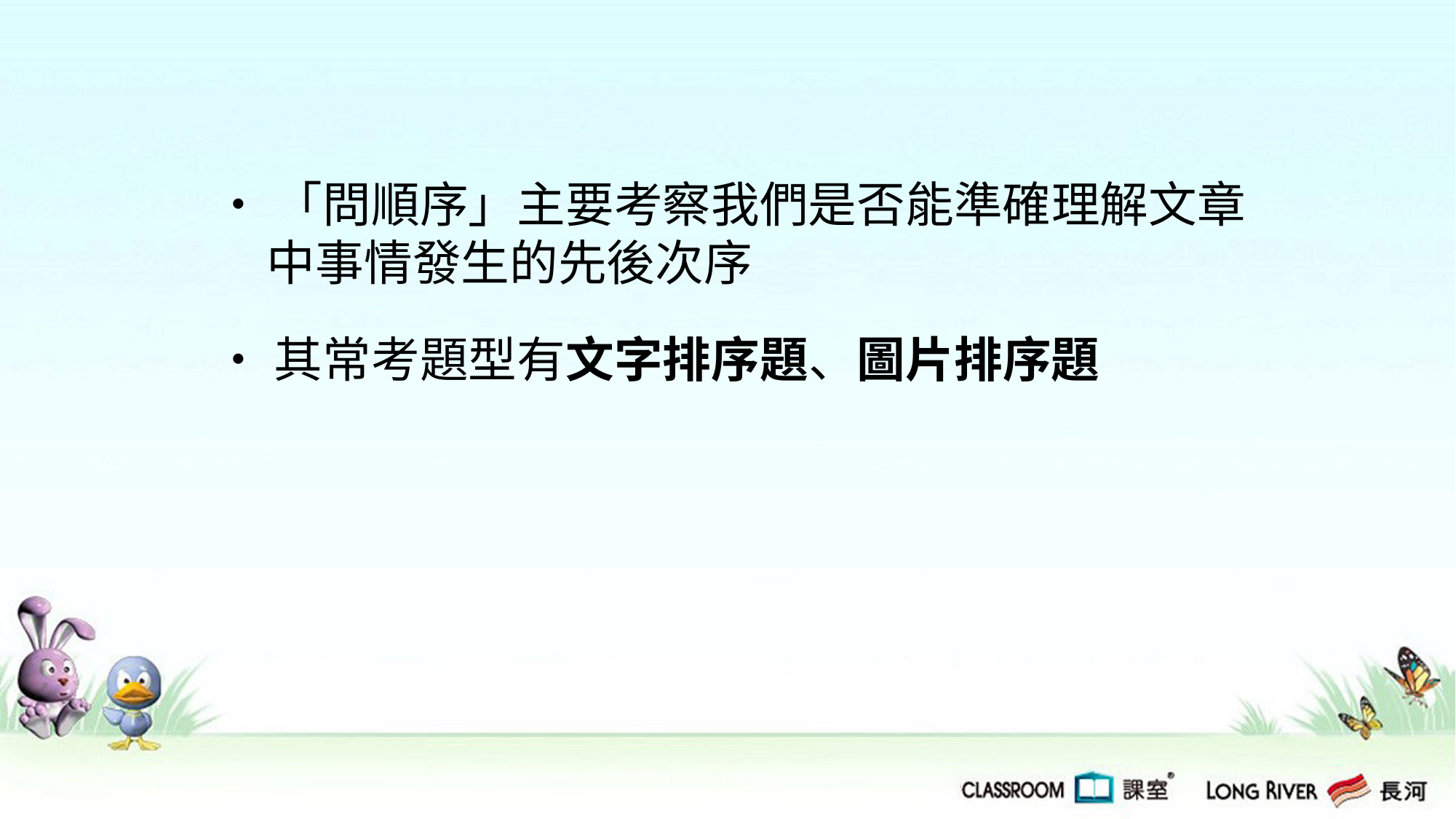

‧「問順序」主要考察我們是否能準確理解文章中事情發生的先後次序
‧其常考題型有文字排序題、圖片排序題